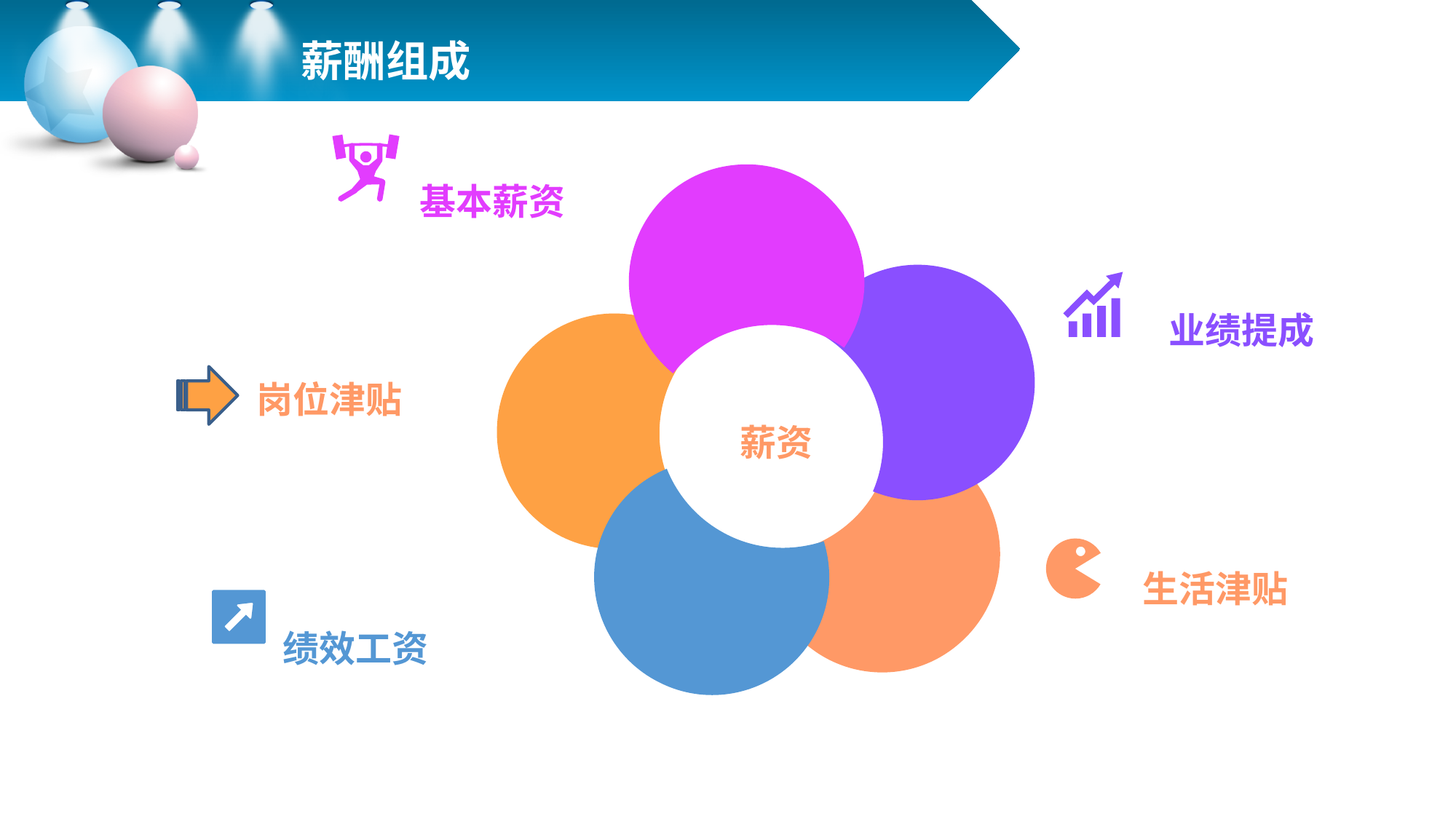

薪酬组成

基本薪资

业绩提成

岗位津贴

薪资

生活津贴

绩效工资